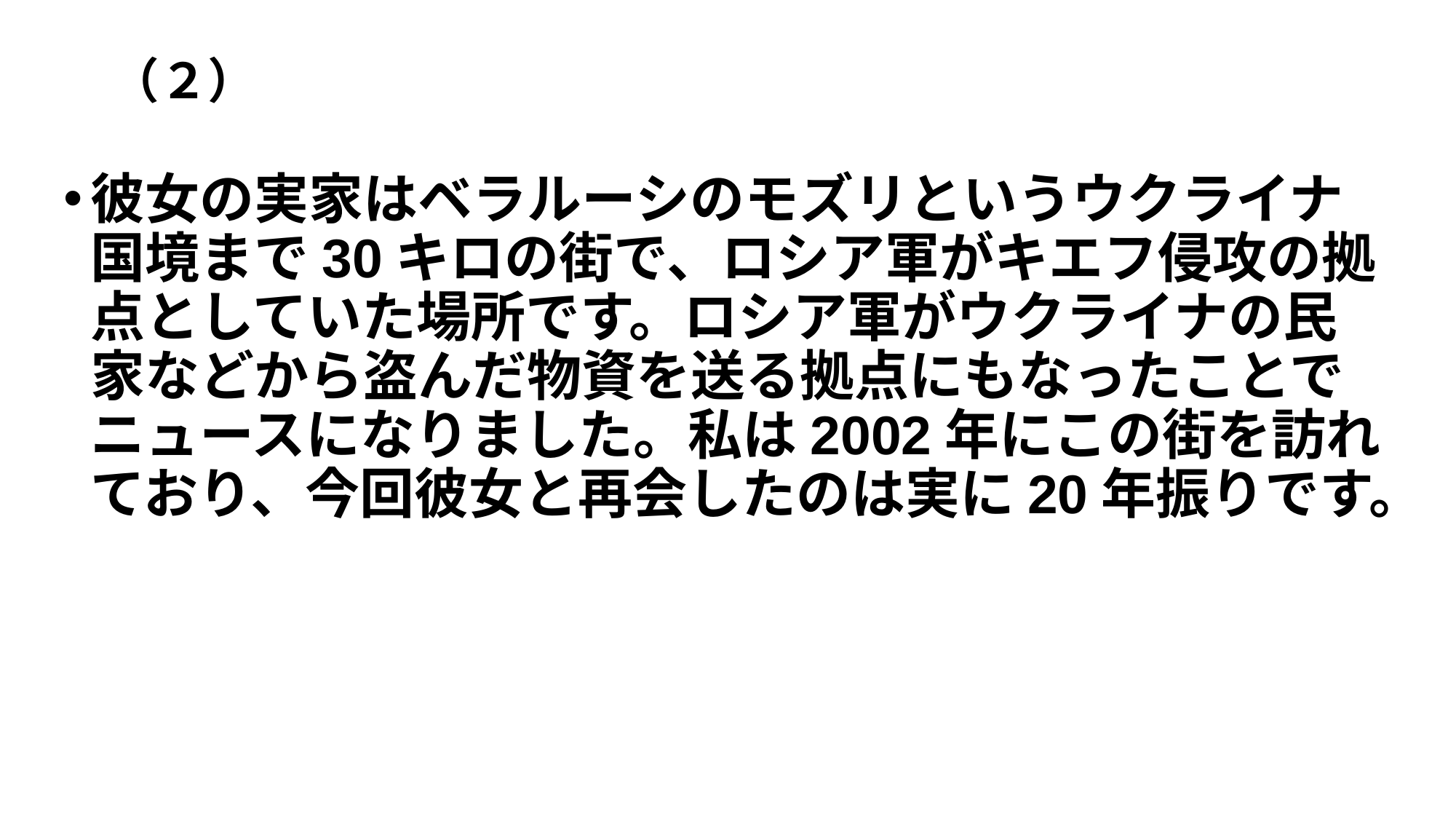

# （２）
彼女の実家はベラルーシのモズリというウクライナ国境まで30キロの街で、ロシア軍がキエフ侵攻の拠点としていた場所です。ロシア軍がウクライナの民家などから盗んだ物資を送る拠点にもなったことでニュースになりました。私は2002年にこの街を訪れており、今回彼女と再会したのは実に20年振りです。